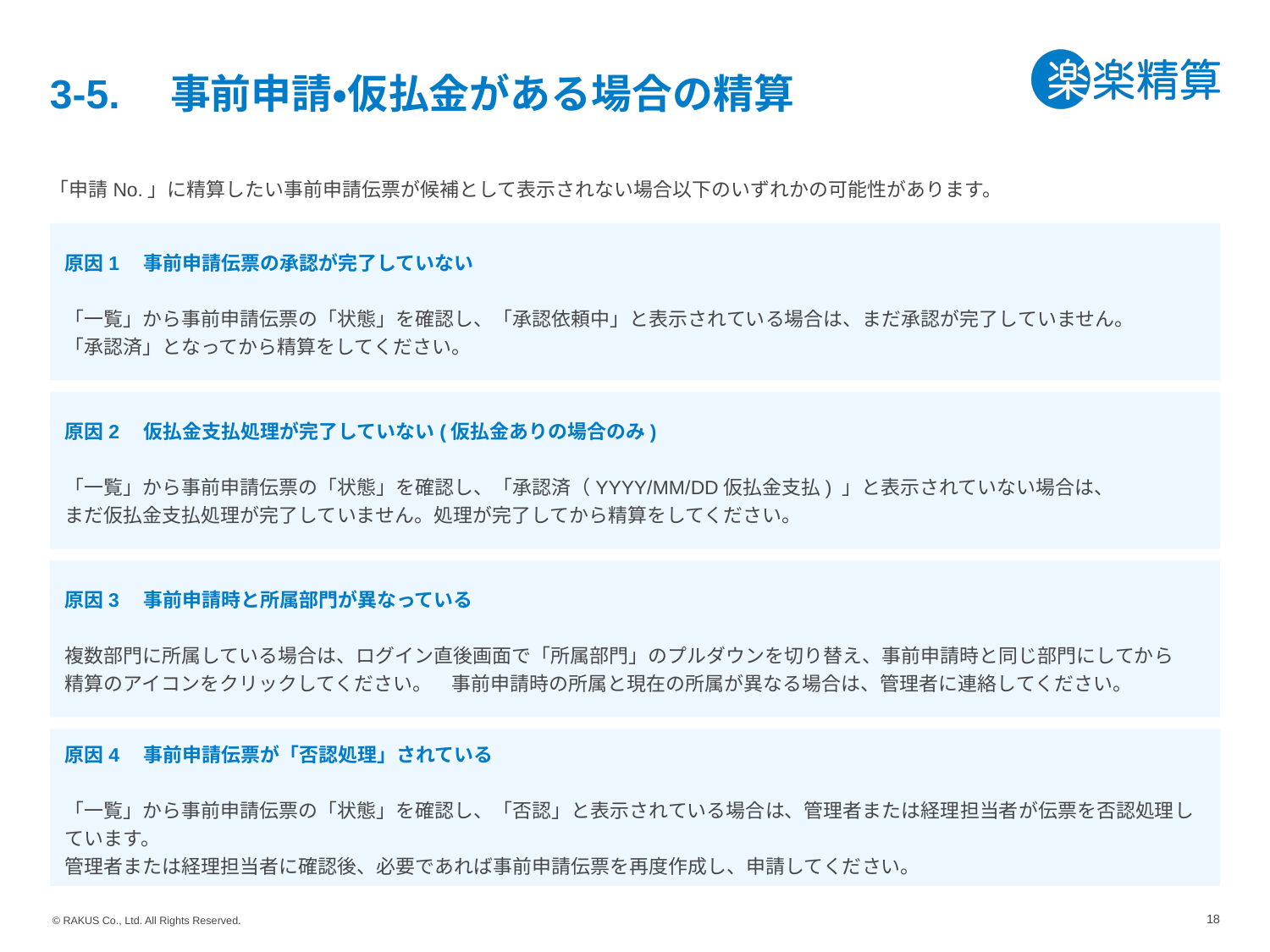

# 3-5.　事前申請・仮払金がある場合の精算
「申請No.」に精算したい事前申請伝票が候補として表示されない場合以下のいずれかの可能性があります。
原因1　事前申請伝票の承認が完了していない

「一覧」から事前申請伝票の「状態」を確認し、「承認依頼中」と表示されている場合は、まだ承認が完了していません。
「承認済」となってから精算をしてください。
原因2　仮払金支払処理が完了していない(仮払金ありの場合のみ)

「一覧」から事前申請伝票の「状態」を確認し、「承認済（YYYY/MM/DD仮払金支払) 」と表示されていない場合は、
まだ仮払金支払処理が完了していません。処理が完了してから精算をしてください。
原因3　事前申請時と所属部門が異なっている

複数部門に所属している場合は、ログイン直後画面で「所属部門」のプルダウンを切り替え、事前申請時と同じ部門にしてから
精算のアイコンをクリックしてください。　事前申請時の所属と現在の所属が異なる場合は、管理者に連絡してください。
原因4　事前申請伝票が「否認処理」されている

「一覧」から事前申請伝票の「状態」を確認し、「否認」と表示されている場合は、管理者または経理担当者が伝票を否認処理しています。
管理者または経理担当者に確認後、必要であれば事前申請伝票を再度作成し、申請してください。
18